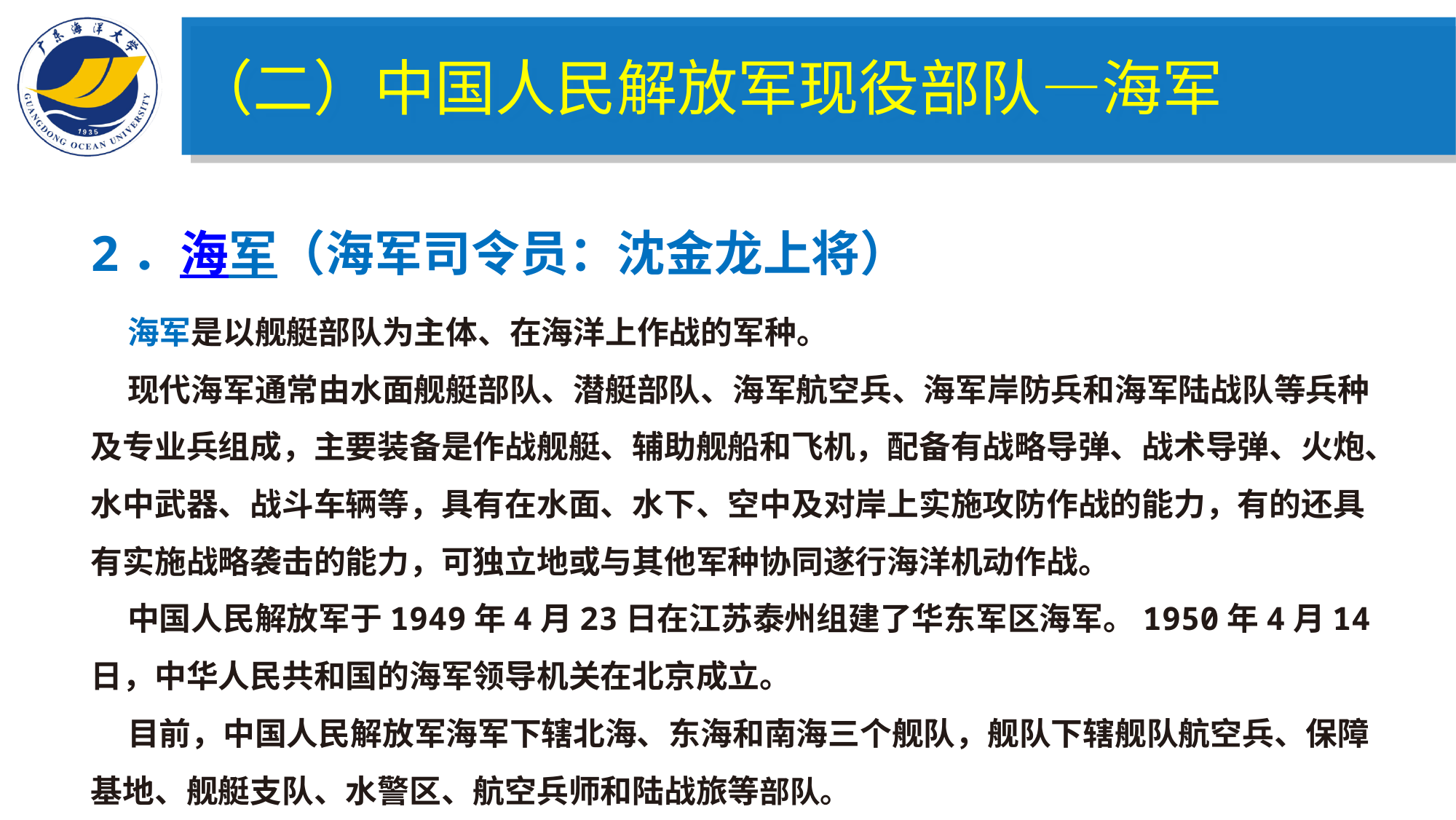

（二）中国人民解放军现役部队—海军
2．海军（海军司令员：沈金龙上将）
    海军是以舰艇部队为主体、在海洋上作战的军种。
    现代海军通常由水面舰艇部队、潜艇部队、海军航空兵、海军岸防兵和海军陆战队等兵种及专业兵组成，主要装备是作战舰艇、辅助舰船和飞机，配备有战略导弹、战术导弹、火炮、水中武器、战斗车辆等，具有在水面、水下、空中及对岸上实施攻防作战的能力，有的还具有实施战略袭击的能力，可独立地或与其他军种协同遂行海洋机动作战。
    中国人民解放军于1949年4月23日在江苏泰州组建了华东军区海军。1950年4月14 日，中华人民共和国的海军领导机关在北京成立。
    目前，中国人民解放军海军下辖北海、东海和南海三个舰队，舰队下辖舰队航空兵、保障基地、舰艇支队、水警区、航空兵师和陆战旅等部队。